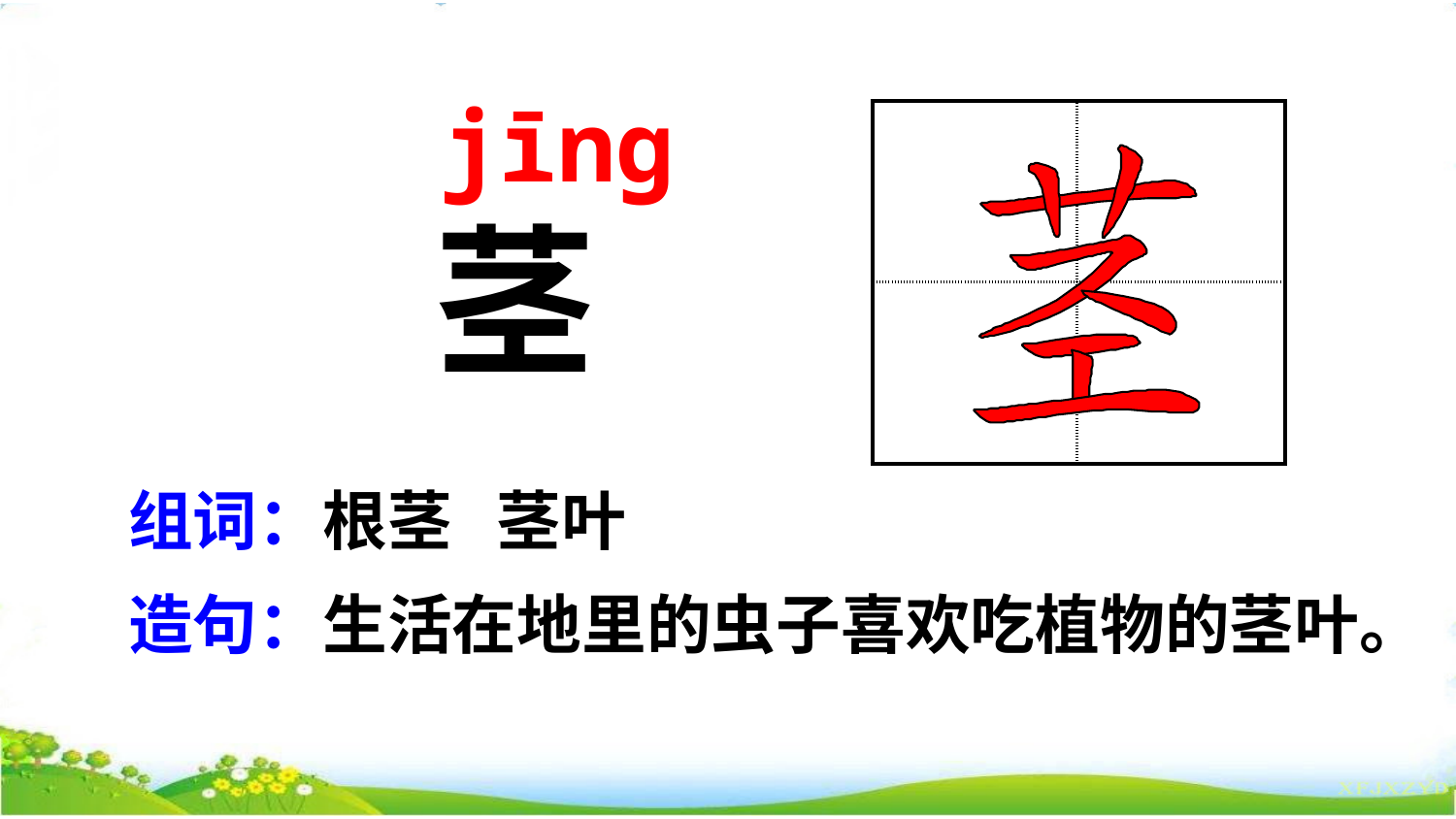

jīnɡ
|  |  |
| --- | --- |
|  |  |

茎

组词：根茎   茎叶
造句：生活在地里的虫子喜欢吃植物的茎叶。